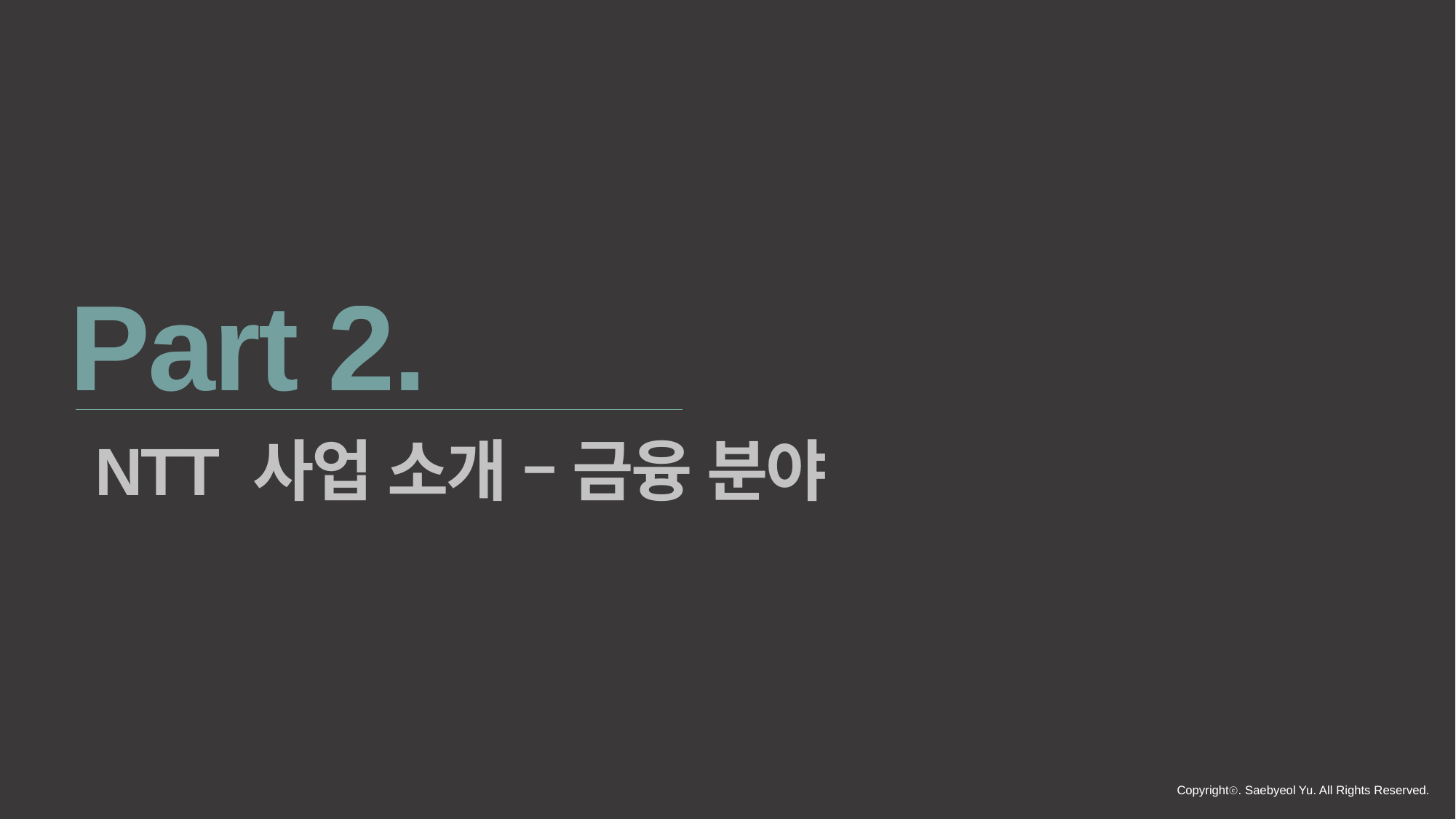

Part 2.
NTT 사업 소개 – 금융 분야

Copyrightⓒ. Saebyeol Yu. All Rights Reserved.